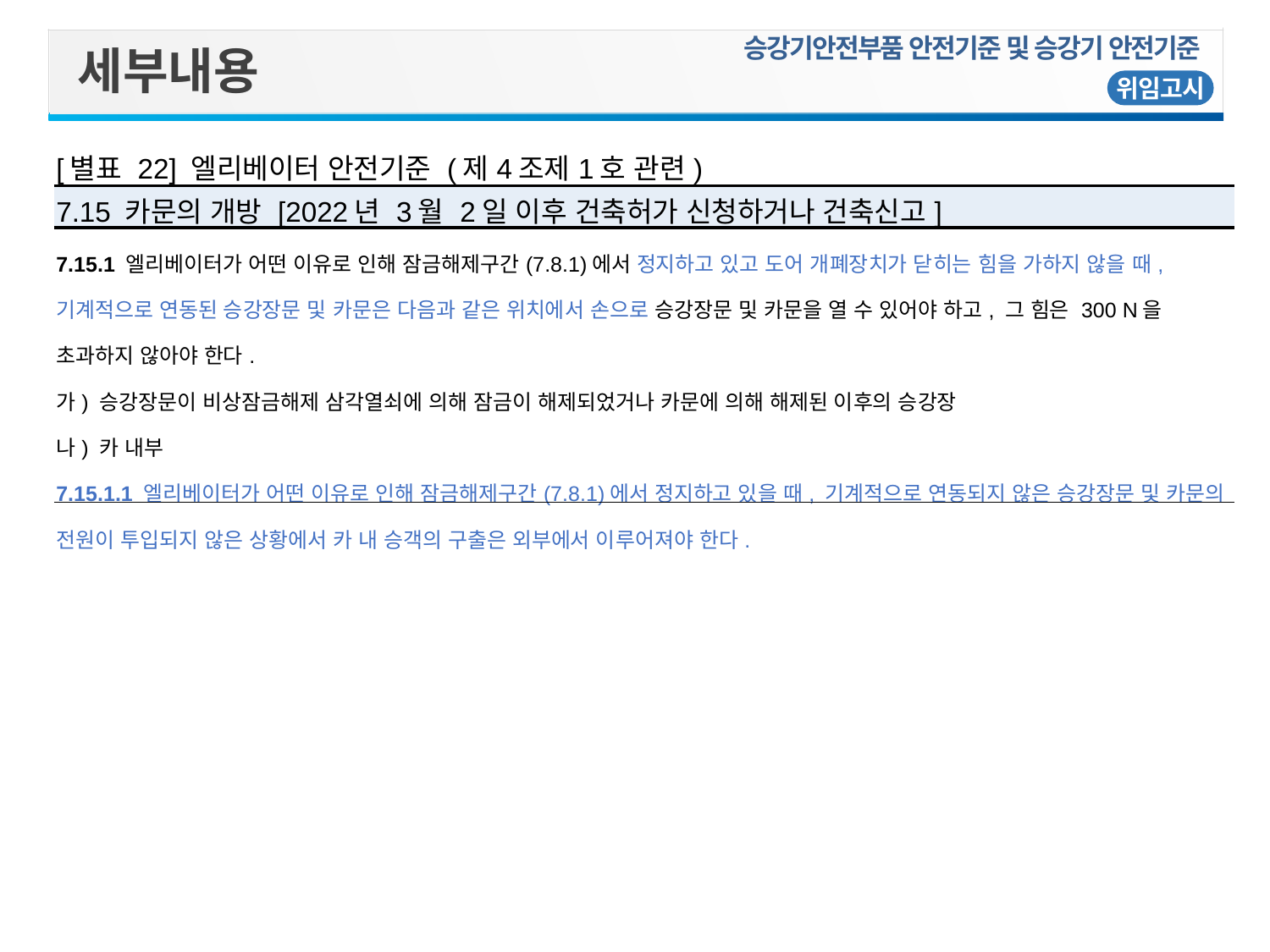

승강기안전부품 안전기준 및 승강기 안전기준
세부내용
위임고시

| [별표 22] 엘리베이터 안전기준 (제4조제1호 관련) |
| --- |
| 7.15 카문의 개방 [2022년 3월 2일 이후 건축허가 신청하거나 건축신고] |
| 7.15.1 엘리베이터가 어떤 이유로 인해 잠금해제구간(7.8.1)에서 정지하고 있고 도어 개폐장치가 닫히는 힘을 가하지 않을 때, 기계적으로 연동된 승강장문 및 카문은 다음과 같은 위치에서 손으로 승강장문 및 카문을 열 수 있어야 하고, 그 힘은 300 N을 초과하지 않아야 한다. 가) 승강장문이 비상잠금해제 삼각열쇠에 의해 잠금이 해제되었거나 카문에 의해 해제된 이후의 승강장 나) 카 내부 7.15.1.1 엘리베이터가 어떤 이유로 인해 잠금해제구간(7.8.1)에서 정지하고 있을 때, 기계적으로 연동되지 않은 승강장문 및 카문의 전원이 투입되지 않은 상황에서 카 내 승객의 구출은 외부에서 이루어져야 한다. |